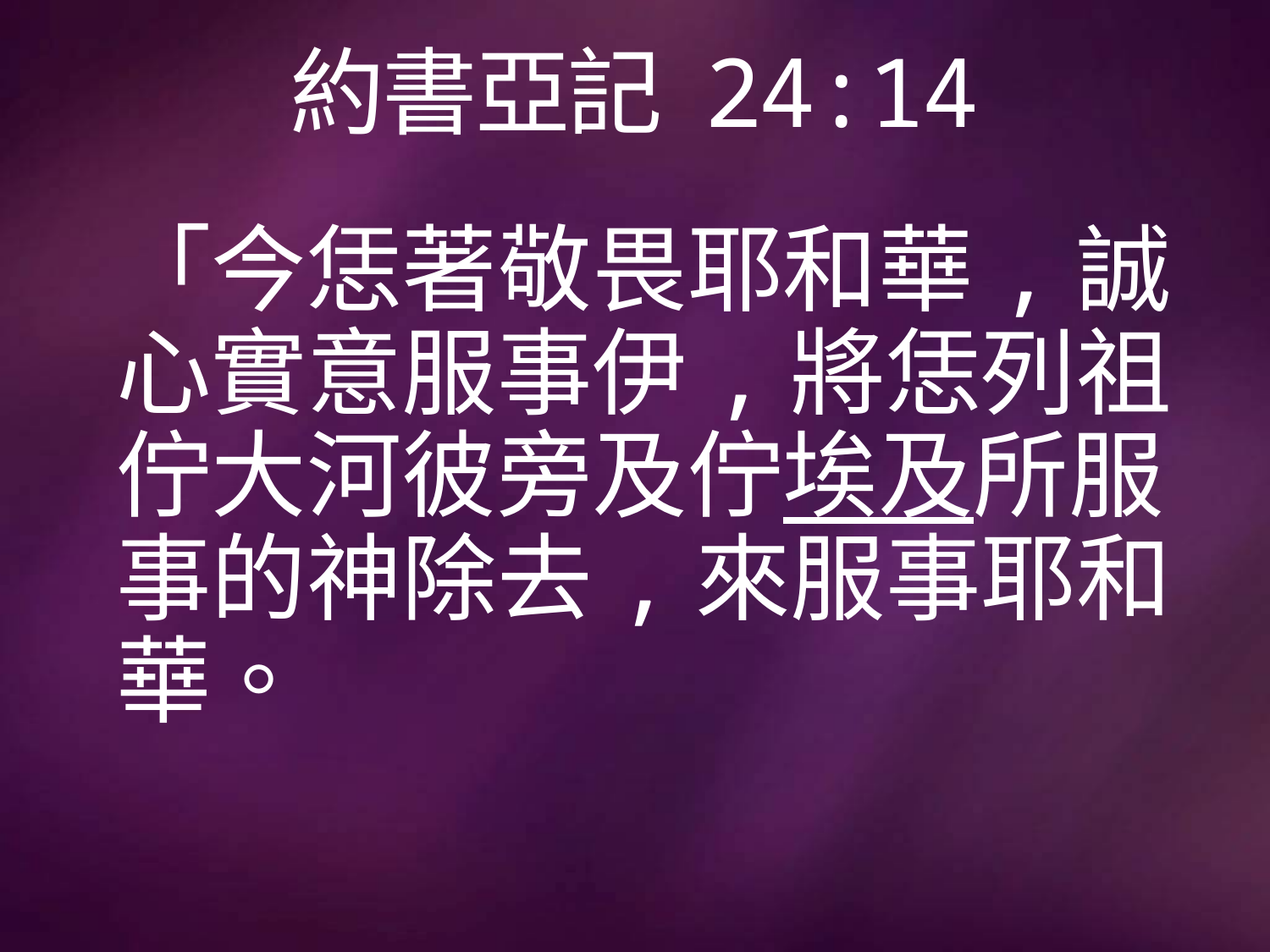

# 約書亞記 24:14
「今恁著敬畏耶和華,誠心實意服事伊,將恁列祖佇大河彼旁及佇埃及所服事的神除去,來服事耶和華。